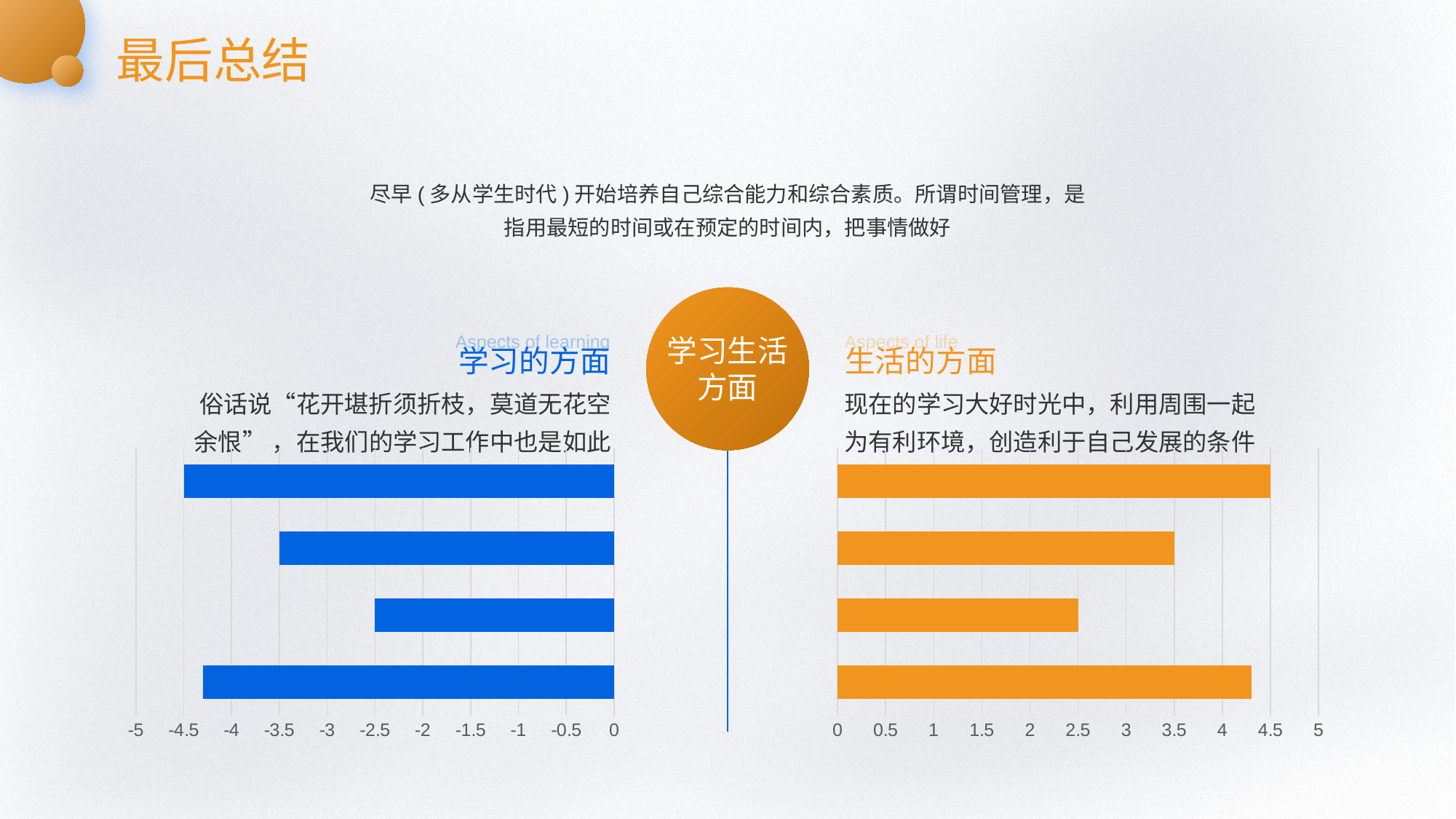

最后总结
尽早(多从学生时代)开始培养自己综合能力和综合素质。所谓时间管理，是指用最短的时间或在预定的时间内，把事情做好

Aspects of learning
Aspects of life
学习生活
方面
学习的方面
生活的方面
俗话说“花开堪折须折枝，莫道无花空余恨” ，在我们的学习工作中也是如此
现在的学习大好时光中，利用周围一起为有利环境，创造利于自己发展的条件

### Chart

| Category | 系列 1 |
|---|---|
| 类别 1 | -4.3 |
| 类别 2 | -2.5 |
| 类别 3 | -3.5 |
| 类别 4 | -4.5 |

### Chart

| Category | 系列 1 |
|---|---|
| 类别 1 | 4.3 |
| 类别 2 | 2.5 |
| 类别 3 | 3.5 |
| 类别 4 | 4.5 |